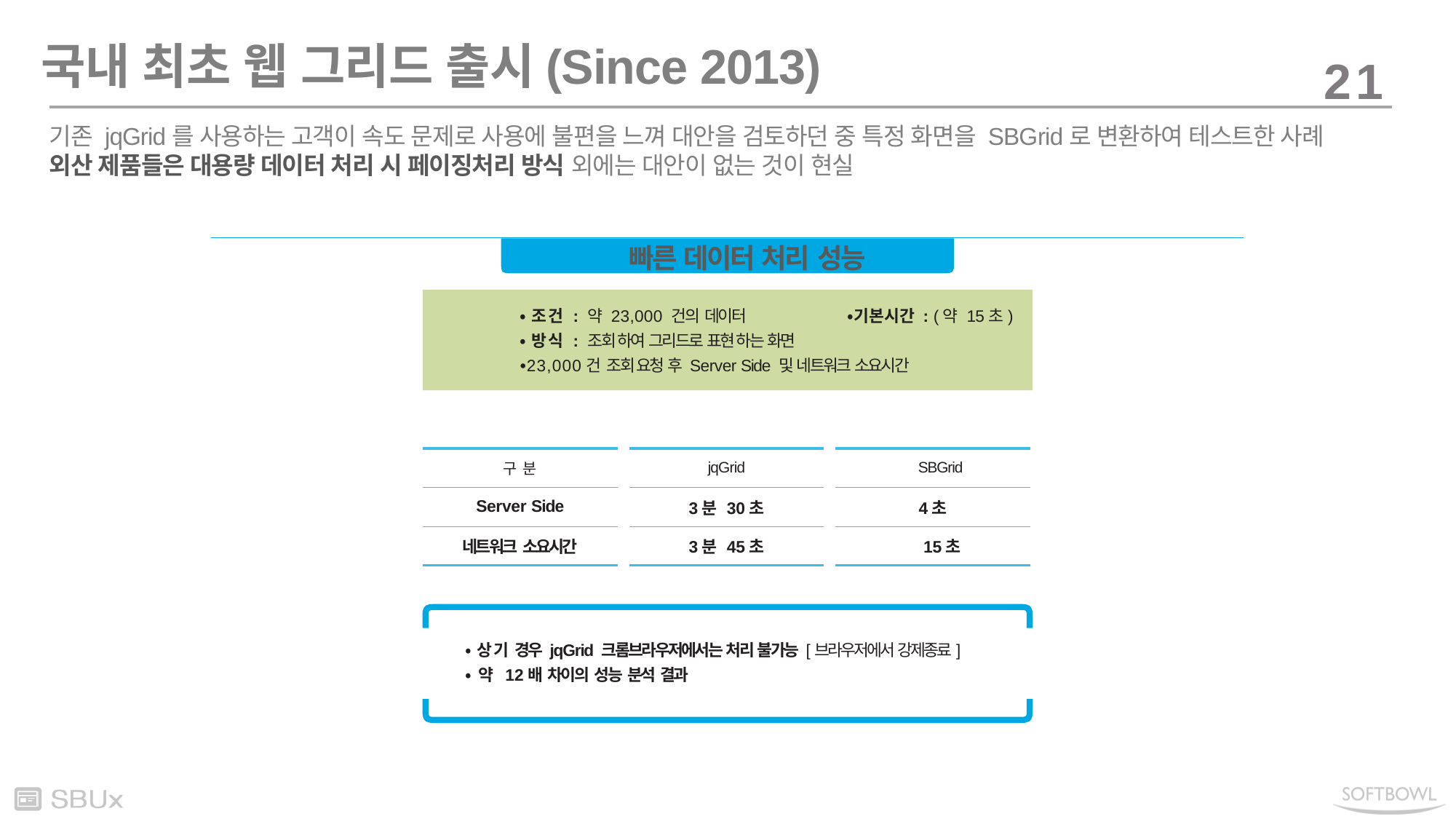

국내 최초 웹 그리드 출시(Since 2013)
21
기존 jqGrid를 사용하는 고객이 속도 문제로 사용에 불편을 느껴 대안을 검토하던 중 특정 화면을 SBGrid로 변환하여 테스트한 사례
외산 제품들은 대용량 데이터 처리 시 페이징처리 방식 외에는 대안이 없는 것이 현실
빠른 데이터 처리 성능

•조건 : 약 23,000 건의 데이터	•기본시간 : (약 15초)
•방식 : 조회 하여 그리드로 표현 하는 화면
•23,000건 조회 요청 후 Server Side 및 네트워크 소요시간
| 구 분 |  | jqGrid |  | SBGrid |
| --- | --- | --- | --- | --- |
| Server Side |  | 3분 30초 |  | 4초 |
| 네트워크 소요시간 |  | 3분 45초 |  | 15초 |

•상기 경우 jqGrid 크롬브라우저에서는 처리 불가능 [브라우저에서 강제종료]
•약 12배 차이의 성능 분석 결과